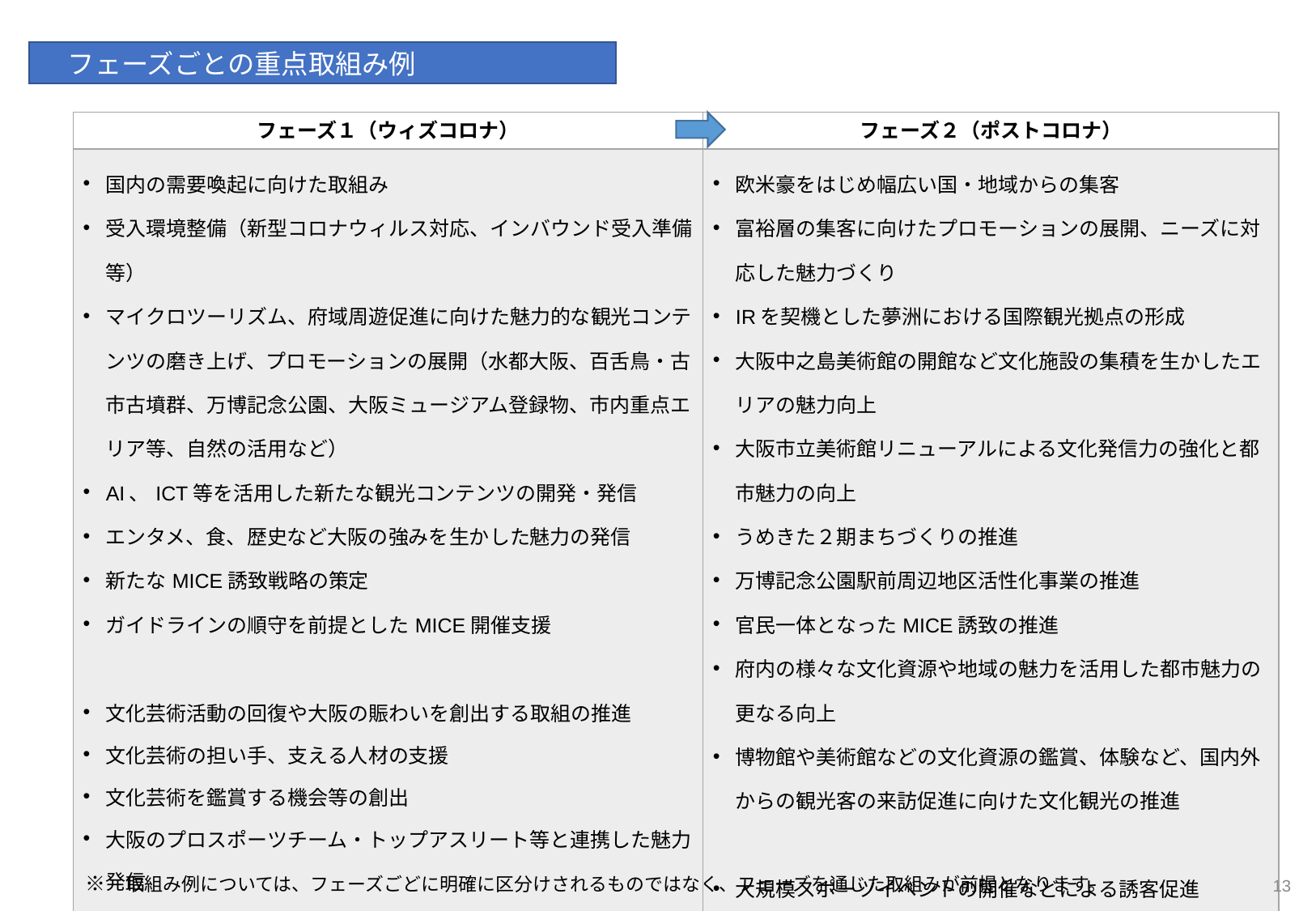

フェーズごとの重点取組み例
| フェーズ１（ウィズコロナ） | フェーズ２（ポストコロナ） |
| --- | --- |
| 国内の需要喚起に向けた取組み 受入環境整備（新型コロナウィルス対応、インバウンド受入準備等） マイクロツーリズム、府域周遊促進に向けた魅力的な観光コンテンツの磨き上げ、プロモーションの展開（水都大阪、百舌鳥・古市古墳群、万博記念公園、大阪ミュージアム登録物、市内重点エリア等、自然の活用など）　 AI、ICT等を活用した新たな観光コンテンツの開発・発信　　 エンタメ、食、歴史など大阪の強みを生かした魅力の発信 新たなMICE誘致戦略の策定 ガイドラインの順守を前提としたMICE開催支援　　　　　　　　　　　　 文化芸術活動の回復や大阪の賑わいを創出する取組の推進 文化芸術の担い手、支える人材の支援 文化芸術を鑑賞する機会等の創出　　 大阪のプロスポーツチーム・トップアスリート等と連携した魅力発信 国内向けスポーツツーリズムの推進　　　 海外進学支援等によるグローバル人材の育成 大学等の外国人留学生の就職支援　　　　　　　　　　　　　　　　　　　など | 欧米豪をはじめ幅広い国・地域からの集客 富裕層の集客に向けたプロモーションの展開、ニーズに対応した魅力づくり IRを契機とした夢洲における国際観光拠点の形成 大阪中之島美術館の開館など文化施設の集積を生かしたエリアの魅力向上 大阪市立美術館リニューアルによる文化発信力の強化と都市魅力の向上 うめきた２期まちづくりの推進 万博記念公園駅前周辺地区活性化事業の推進 官民一体となったMICE誘致の推進　　 府内の様々な文化資源や地域の魅力を活用した都市魅力の更なる向上 博物館や美術館などの文化資源の鑑賞、体験など、国内外からの観光客の来訪促進に向けた文化観光の推進　　　　　　　　　　 大規模スポーツイベントの開催などによる誘客促進　　 インバウンドを含めたスポーツツーリズムの推進　 グローバル人材の大阪での活躍促進 高度外国人材の育成・起業促進　　　　　　　　　　　　　　など |

　※　取組み例については、フェーズごどに明確に区分けされるものではなく、フェーズを通じた取組みが前提となります。
13